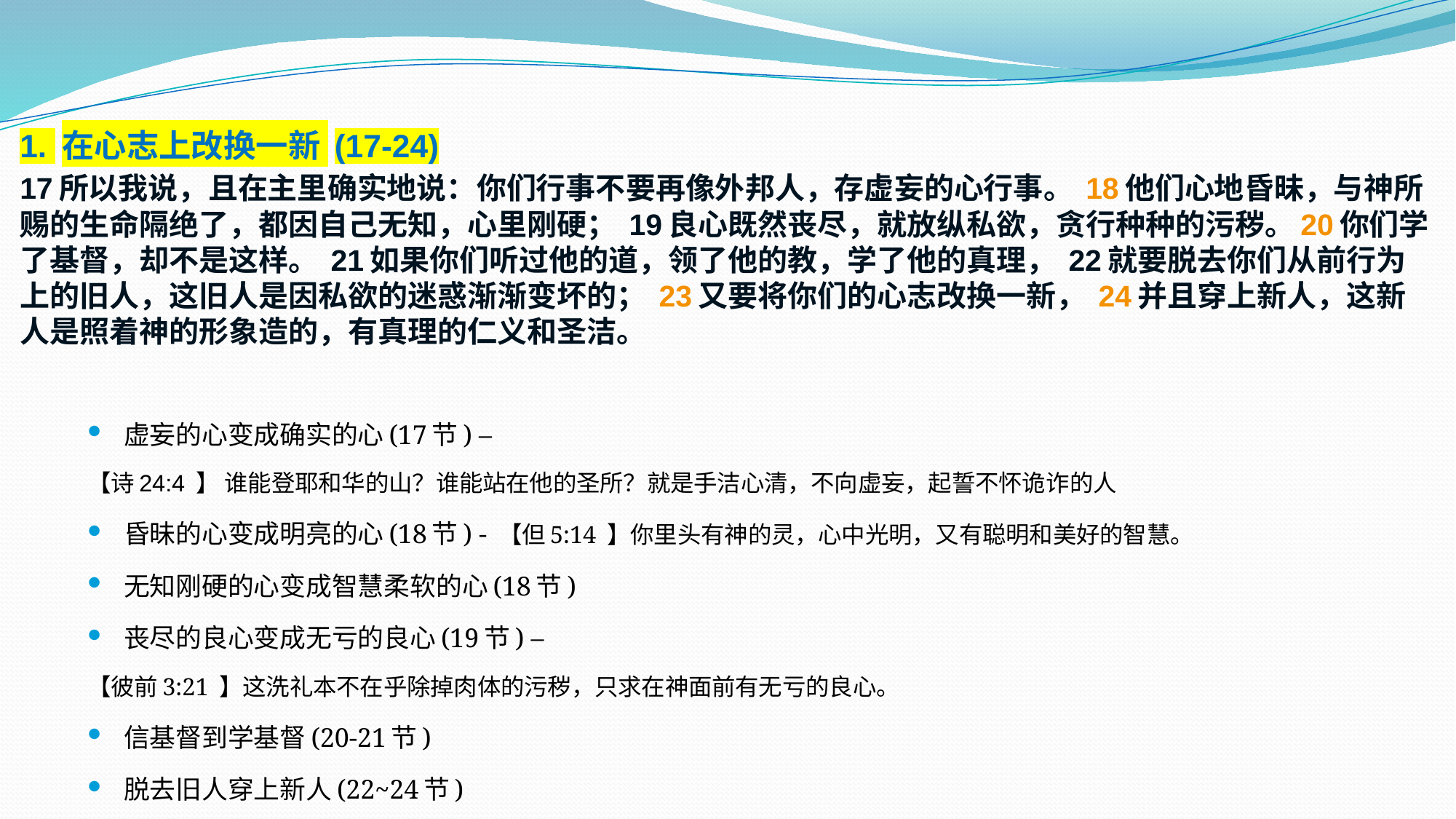

1. 在心志上改换一新 (17-24)
17 所以我说，且在主里确实地说：你们行事不要再像外邦人，存虚妄的心行事。 18 他们心地昏昧，与神所赐的生命隔绝了，都因自己无知，心里刚硬； 19 良心既然丧尽，就放纵私欲，贪行种种的污秽。20 你们学了基督，却不是这样。 21 如果你们听过他的道，领了他的教，学了他的真理， 22 就要脱去你们从前行为上的旧人，这旧人是因私欲的迷惑渐渐变坏的； 23 又要将你们的心志改换一新， 24 并且穿上新人，这新人是照着神的形象造的，有真理的仁义和圣洁。

虚妄的心变成确实的心(17节) –
【诗24:4 】 谁能登耶和华的山？谁能站在他的圣所？就是手洁心清，不向虚妄，起誓不怀诡诈的人
昏昧的心变成明亮的心(18节) - 【但5:14 】你里头有神的灵，心中光明，又有聪明和美好的智慧。
无知刚硬的心变成智慧柔软的心(18节)
丧尽的良心变成无亏的良心(19节) –
【彼前3:21 】这洗礼本不在乎除掉肉体的污秽，只求在神面前有无亏的良心。
信基督到学基督(20-21节)
脱去旧人穿上新人(22~24节)